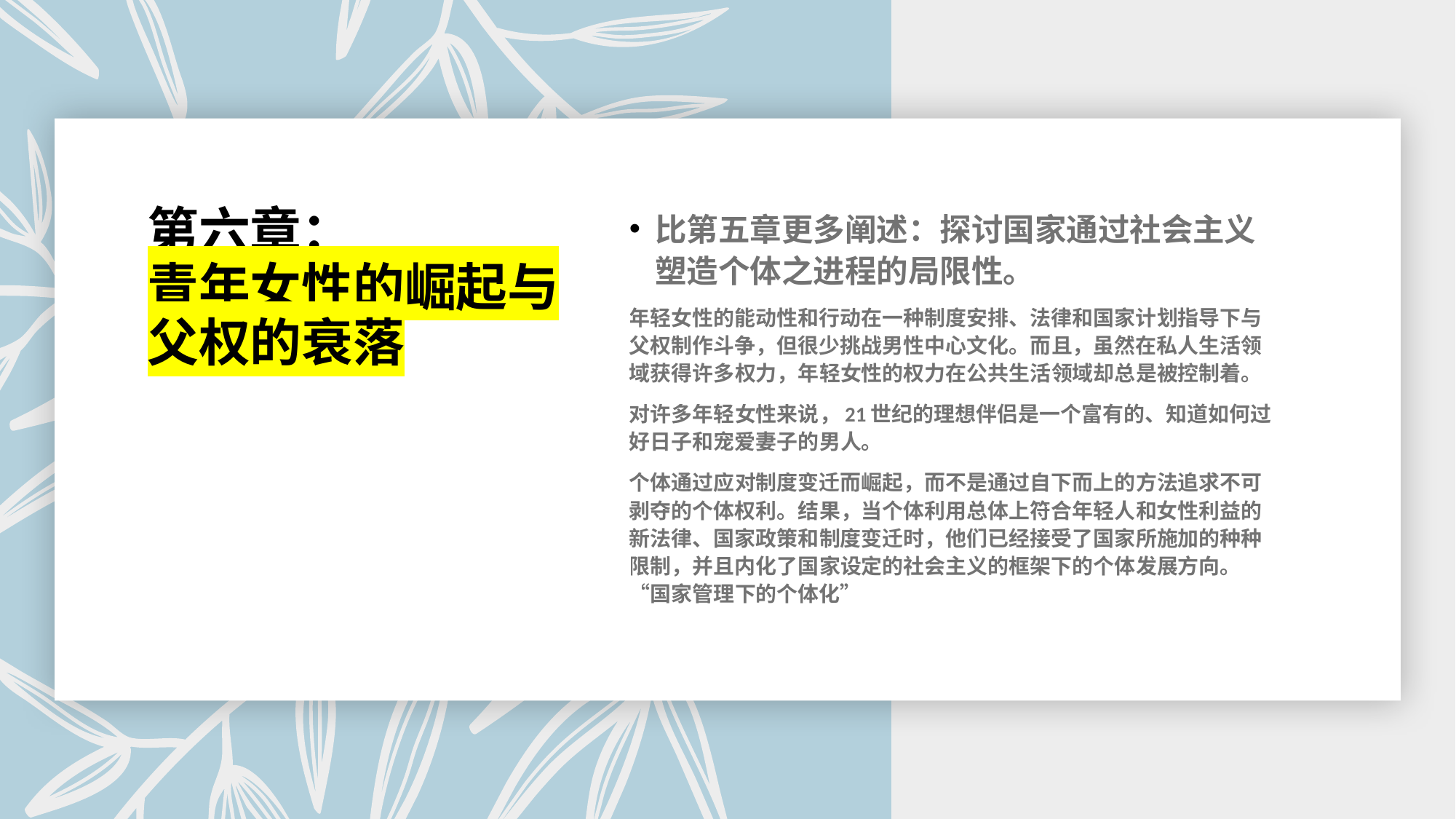

# 第六章： 青年女性的崛起与父权的衰落
比第五章更多阐述：探讨国家通过社会主义塑造个体之进程的局限性。
年轻女性的能动性和行动在一种制度安排、法律和国家计划指导下与父权制作斗争，但很少挑战男性中心文化。而且，虽然在私人生活领域获得许多权力，年轻女性的权力在公共生活领域却总是被控制着。
对许多年轻女性来说，21世纪的理想伴侣是一个富有的、知道如何过好日子和宠爱妻子的男人。
个体通过应对制度变迁而崛起，而不是通过自下而上的方法追求不可剥夺的个体权利。结果，当个体利用总体上符合年轻人和女性利益的新法律、国家政策和制度变迁时，他们已经接受了国家所施加的种种限制，并且内化了国家设定的社会主义的框架下的个体发展方向。 “国家管理下的个体化”